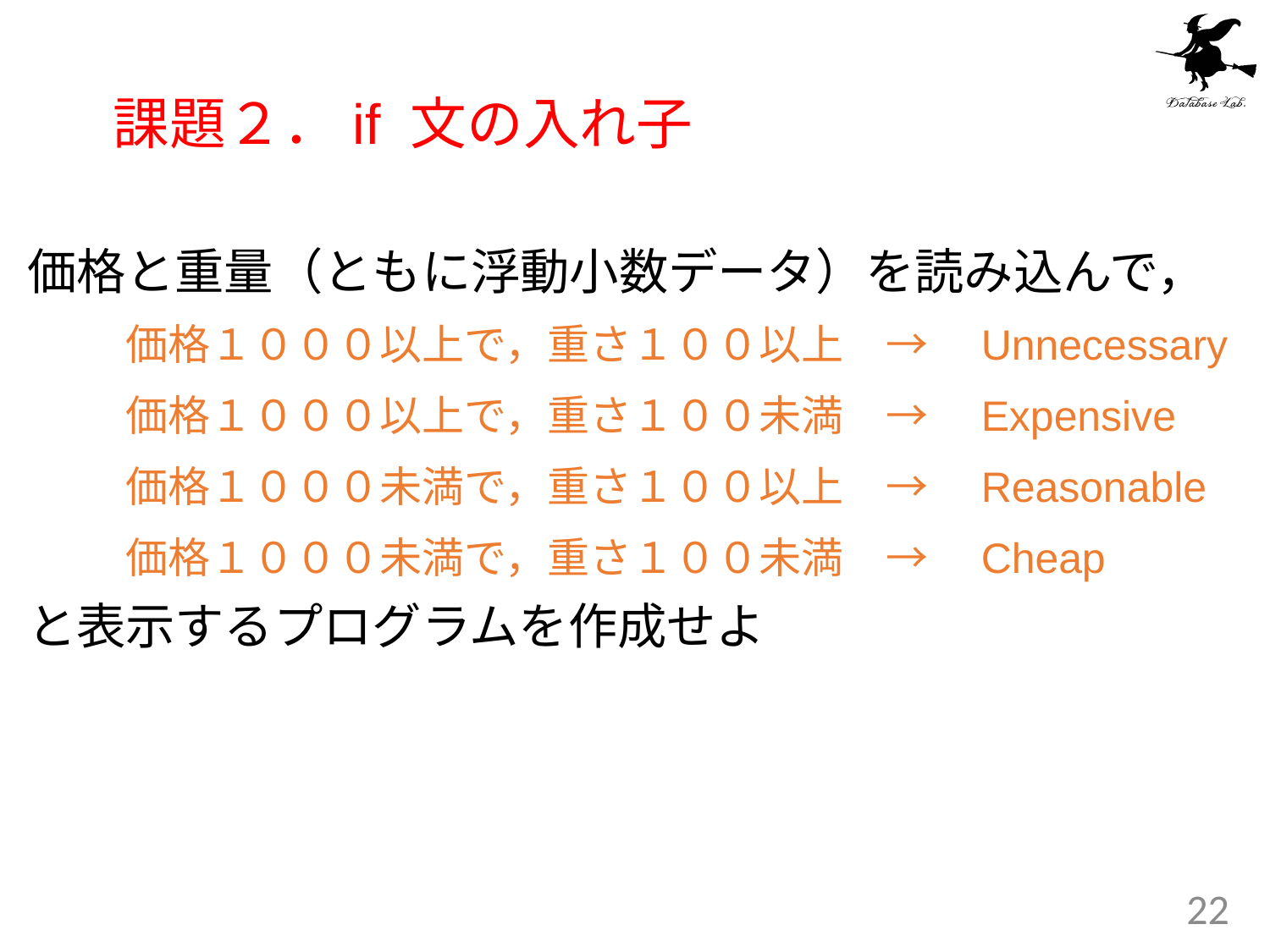

# 課題２．if 文の入れ子

価格と重量（ともに浮動小数データ）を読み込んで，
　　価格１０００以上で，重さ１００以上　→　Unnecessary
　　価格１０００以上で，重さ１００未満　→　Expensive
　　価格１０００未満で，重さ１００以上　→　Reasonable
　　価格１０００未満で，重さ１００未満　→　Cheap
と表示するプログラムを作成せよ
22